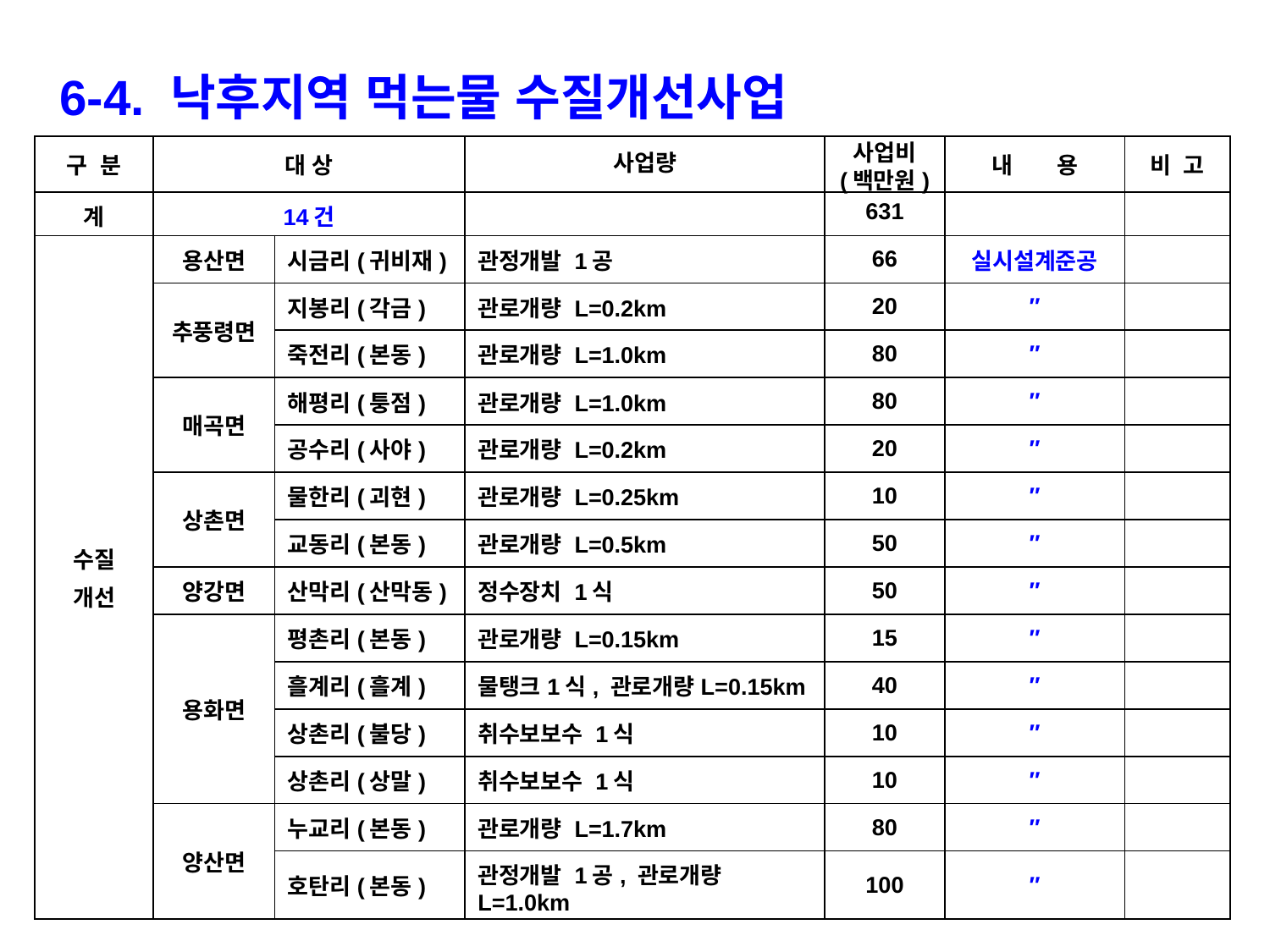

6-4. 낙후지역 먹는물 수질개선사업
| 구 분 | 대 상 |  | 사업량 | 사업비 (백만원) | 내 용 | 비 고 |
| --- | --- | --- | --- | --- | --- | --- |
| 계 | 14건 |  |  | 631 |  |  |
| 수질 개선 | 용산면 | 시금리(귀비재) | 관정개발 1공 | 66 | 실시설계준공 |  |
|  | 추풍령면 | 지봉리(각금) | 관로개량 L=0.2km | 20 | ″ |  |
|  |  | 죽전리(본동) | 관로개량 L=1.0km | 80 | ″ |  |
|  | 매곡면 | 해평리(퉁점) | 관로개량 L=1.0km | 80 | ″ |  |
|  |  | 공수리(사야) | 관로개량 L=0.2km | 20 | ″ |  |
|  | 상촌면 | 물한리(괴현) | 관로개량 L=0.25km | 10 | ″ |  |
|  |  | 교동리(본동) | 관로개량 L=0.5km | 50 | ″ |  |
|  | 양강면 | 산막리(산막동) | 정수장치 1식 | 50 | ″ |  |
|  | 용화면 | 평촌리(본동) | 관로개량 L=0.15km | 15 | ″ |  |
|  |  | 흘계리(흘계) | 물탱크1식, 관로개량L=0.15km | 40 | ″ |  |
|  |  | 상촌리(불당) | 취수보보수 1식 | 10 | ″ |  |
|  |  | 상촌리(상말) | 취수보보수 1식 | 10 | ″ |  |
|  | 양산면 | 누교리(본동) | 관로개량 L=1.7km | 80 | ″ |  |
|  |  | 호탄리(본동) | 관정개발 1공, 관로개량 L=1.0km | 100 | ″ |  |